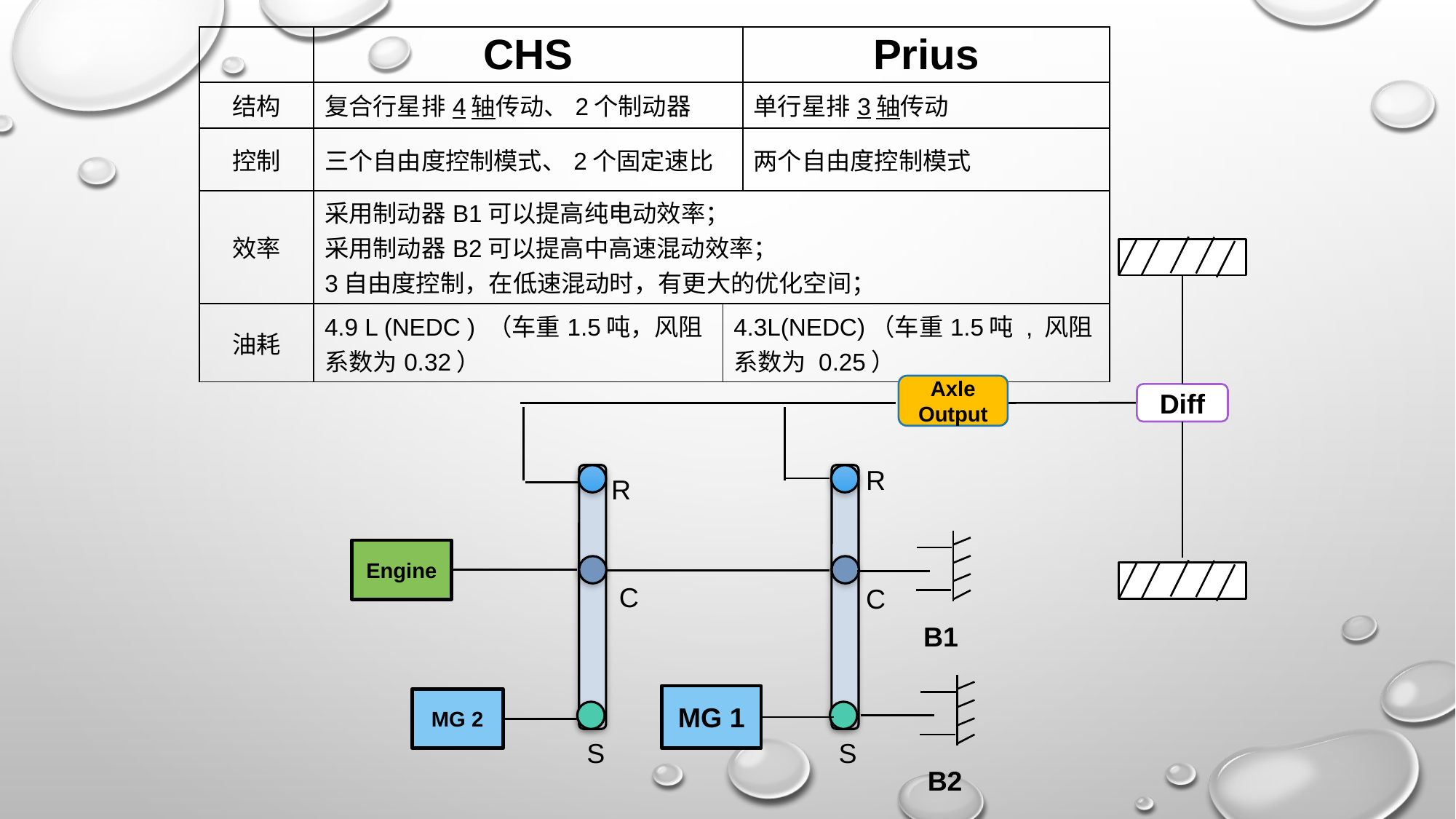

|  | CHS |  | Prius |
| --- | --- | --- | --- |
| 结构 | 复合行星排4轴传动、2个制动器 |  | 单行星排3轴传动 |
| 控制 | 三个自由度控制模式、2个固定速比 |  | 两个自由度控制模式 |
| 效率 | 采用制动器B1可以提高纯电动效率； 采用制动器B2可以提高中高速混动效率； 3自由度控制，在低速混动时，有更大的优化空间； |  |  |
| 油耗 | 4.9 L (NEDC ) （车重1.5吨，风阻系数为0.32） | 4.3L(NEDC)（车重1.5吨 , 风阻系数为 0.25） |  |

Axle Output
Diff
R

R
Engine

C
C
B1
MG 1
MG 2

S
S
B2